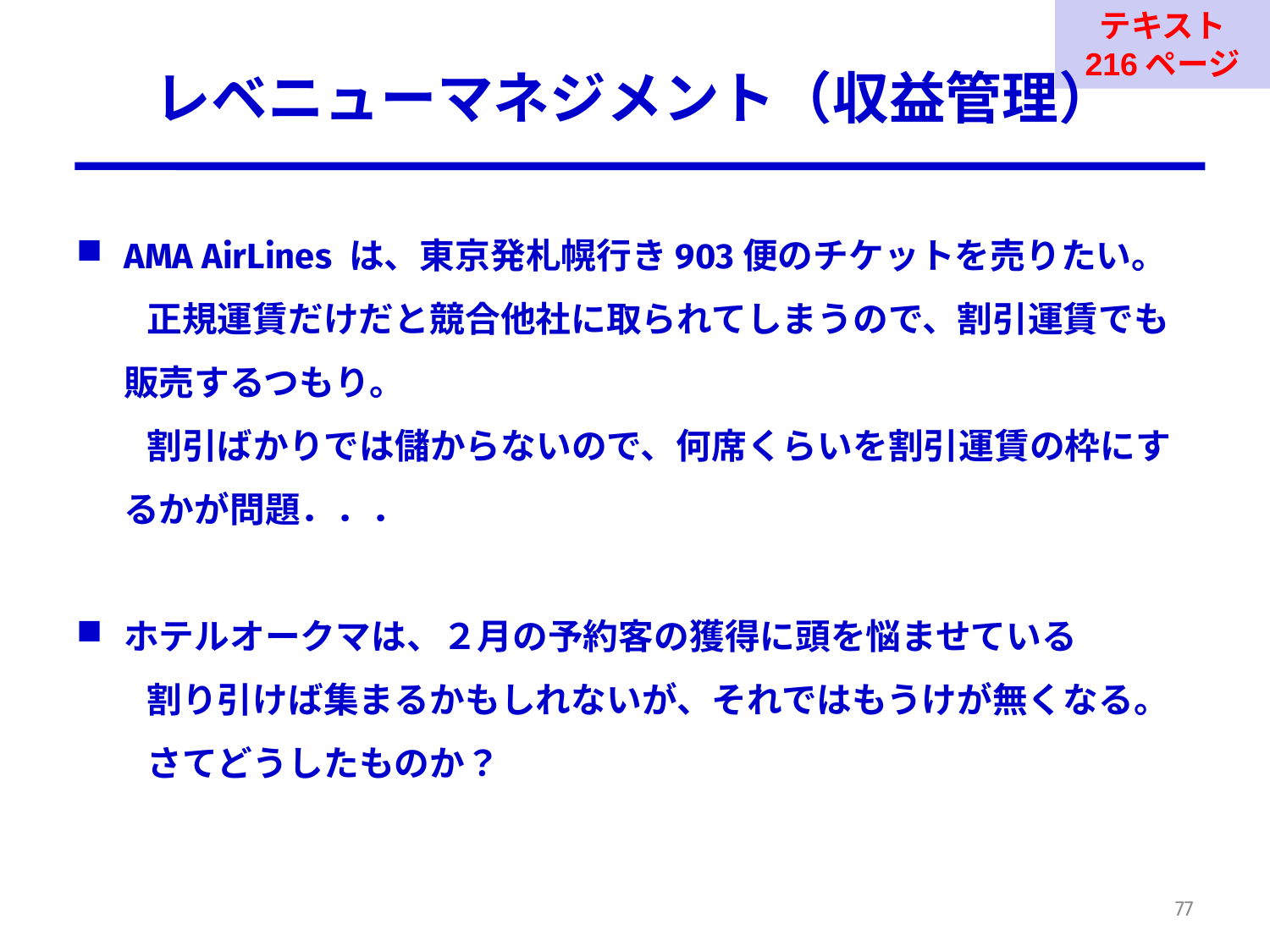

テキスト
216ページ
# レベニューマネジメント（収益管理）
AMA AirLines は、東京発札幌行き903便のチケットを売りたい。
　　正規運賃だけだと競合他社に取られてしまうので、割引運賃でも販売するつもり。
　　割引ばかりでは儲からないので、何席くらいを割引運賃の枠にするかが問題．．．

ホテルオークマは、２月の予約客の獲得に頭を悩ませている
　　割り引けば集まるかもしれないが、それではもうけが無くなる。
　　さてどうしたものか？
77